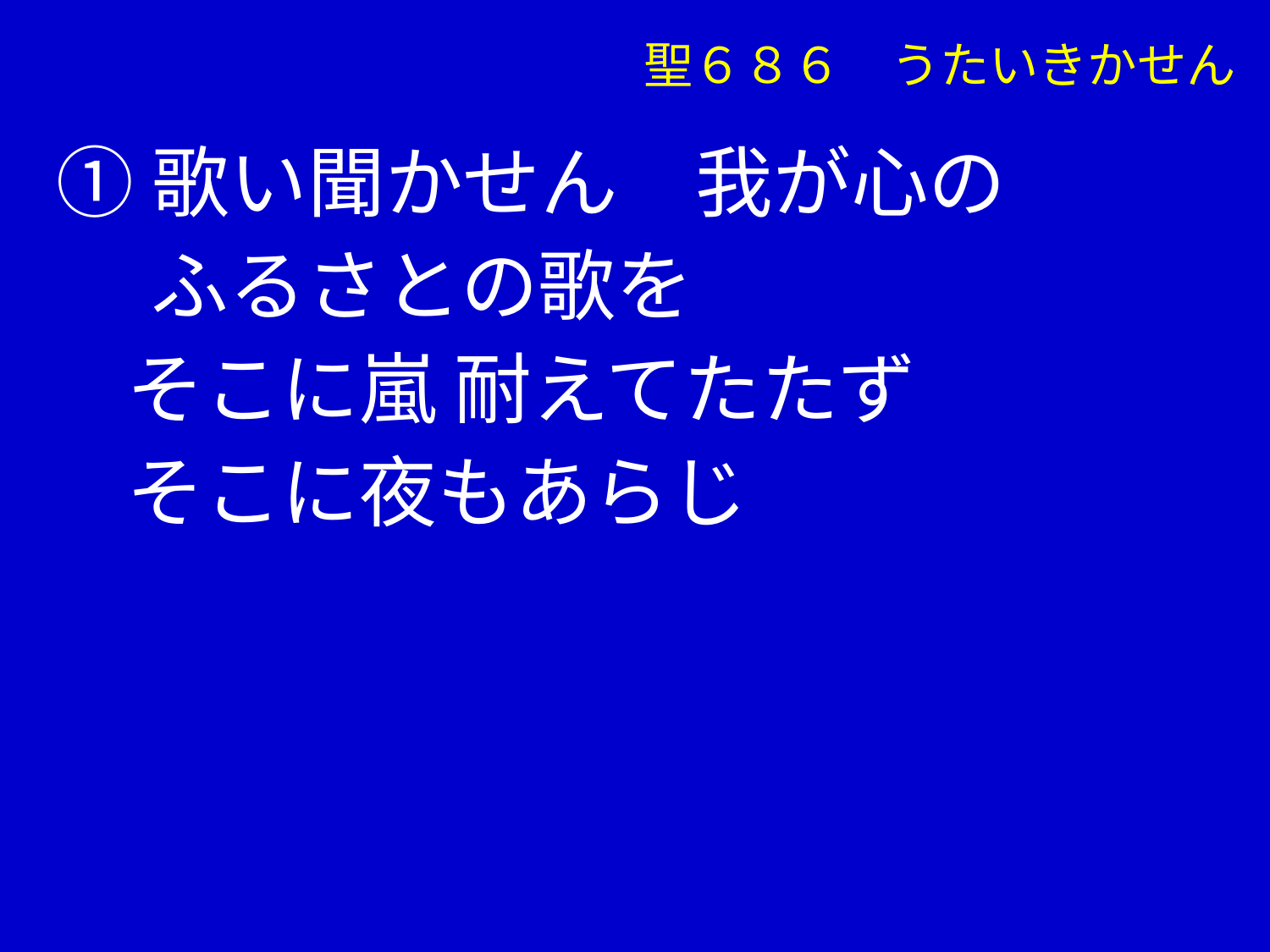

聖６８６　うたいきかせん
①歌い聞かせん　我が心の
　 ふるさとの歌を
   そこに嵐 耐えてたたず
   そこに夜もあらじ